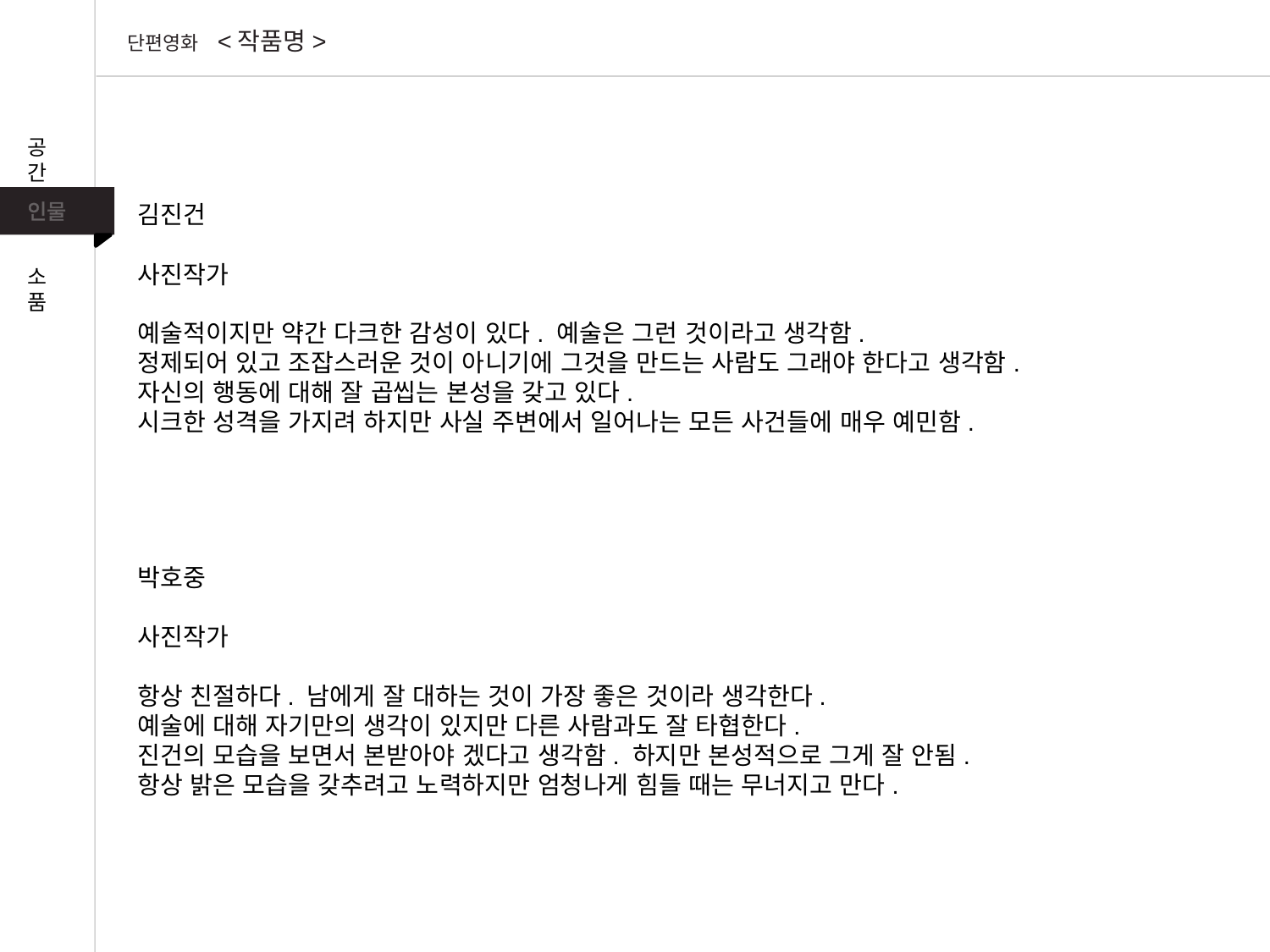

단편영화  <작품명>
공간

인물
김진건

사진작가

예술적이지만 약간 다크한 감성이 있다. 예술은 그런 것이라고 생각함.
정제되어 있고 조잡스러운 것이 아니기에 그것을 만드는 사람도 그래야 한다고 생각함.
자신의 행동에 대해 잘 곱씹는 본성을 갖고 있다.
시크한 성격을 가지려 하지만 사실 주변에서 일어나는 모든 사건들에 매우 예민함.
소품
박호중

사진작가

항상 친절하다. 남에게 잘 대하는 것이 가장 좋은 것이라 생각한다.
예술에 대해 자기만의 생각이 있지만 다른 사람과도 잘 타협한다.
진건의 모습을 보면서 본받아야 겠다고 생각함. 하지만 본성적으로 그게 잘 안됨.
항상 밝은 모습을 갖추려고 노력하지만 엄청나게 힘들 때는 무너지고 만다.